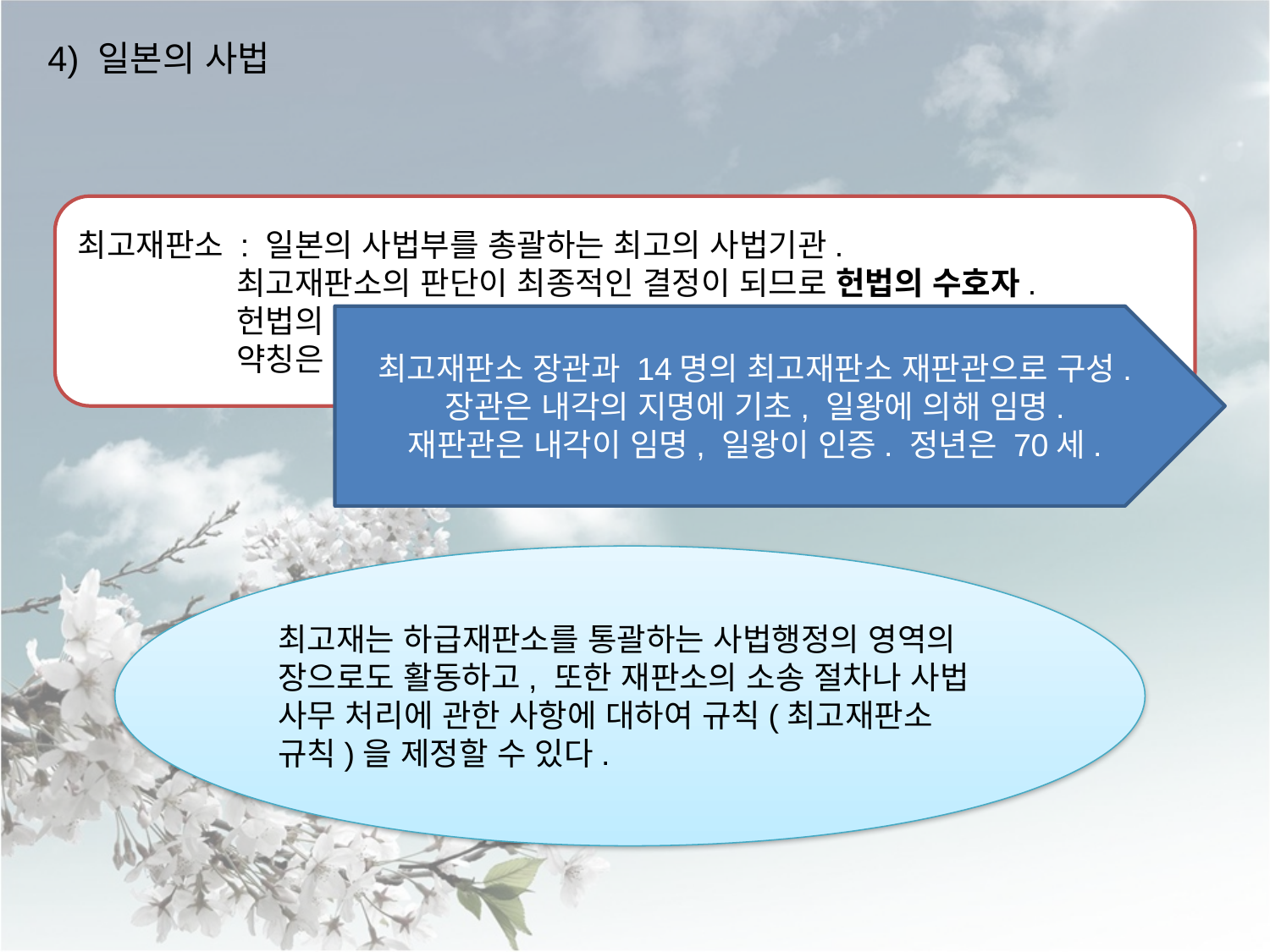

4) 일본의 사법
최고재판소 : 일본의 사법부를 총괄하는 최고의 사법기관.
                 최고재판소의 판단이 최종적인 결정이 되므로 헌법의 수호자.
                 헌법의 규정에 근거하여 존재. 재판소법에 따라 구성.
                 약칭은 최고재
최고재판소 장관과 14명의 최고재판소 재판관으로 구성.
장관은 내각의 지명에 기초, 일왕에 의해 임명.
재판관은 내각이 임명, 일왕이 인증. 정년은 70세.
최고재는 하급재판소를 통괄하는 사법행정의 영역의 장으로도 활동하고, 또한 재판소의 소송 절차나 사법 사무 처리에 관한 사항에 대하여 규칙(최고재판소 규칙)을 제정할 수 있다.